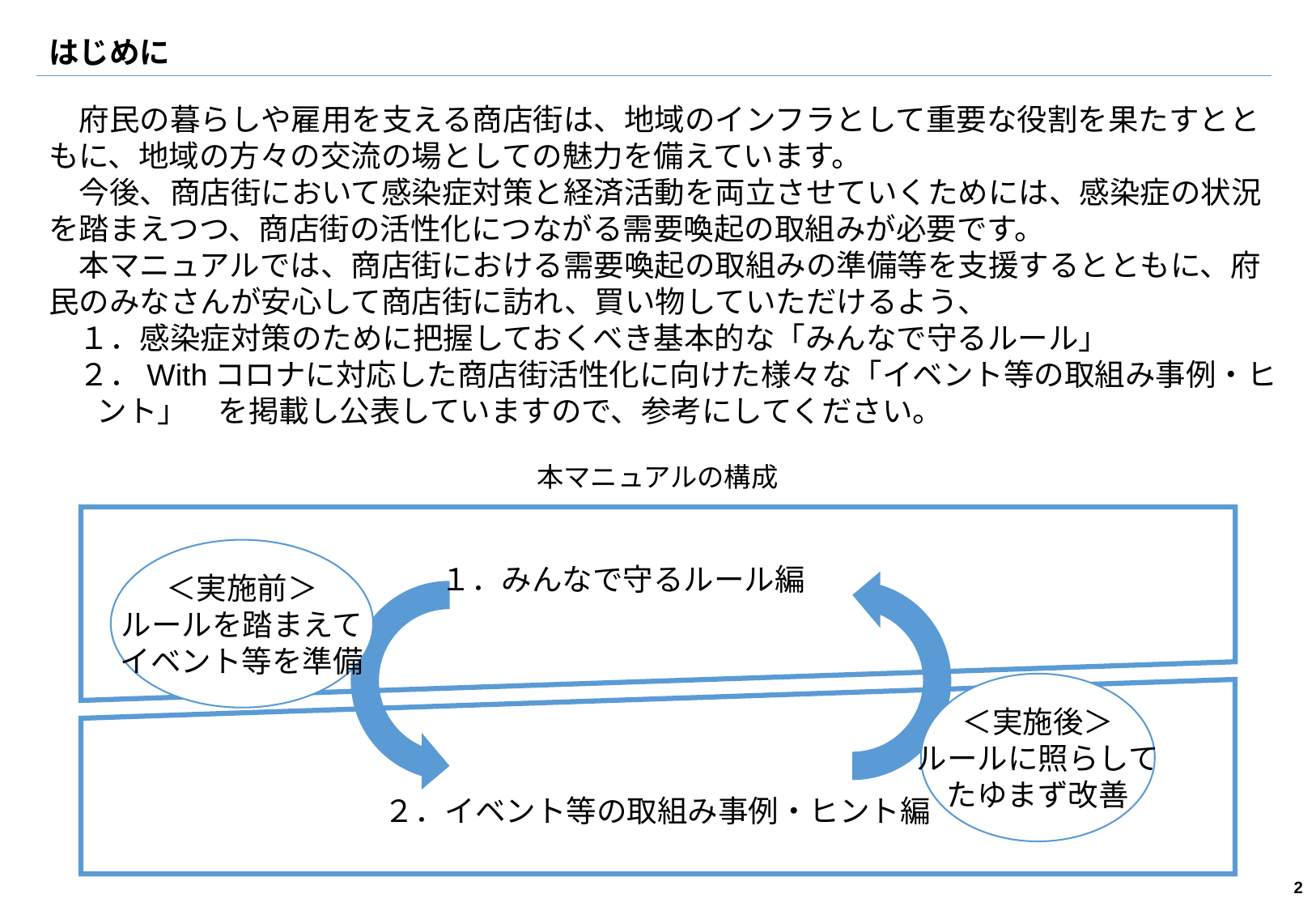

はじめに
　府民の暮らしや雇用を支える商店街は、地域のインフラとして重要な役割を果たすとともに、地域の方々の交流の場としての魅力を備えています。
　今後、商店街において感染症対策と経済活動を両立させていくためには、感染症の状況を踏まえつつ、商店街の活性化につながる需要喚起の取組みが必要です。
　本マニュアルでは、商店街における需要喚起の取組みの準備等を支援するとともに、府民のみなさんが安心して商店街に訪れ、買い物していただけるよう、
　１．感染症対策のために把握しておくべき基本的な「みんなで守るルール」
　２．Withコロナに対応した商店街活性化に向けた様々な「イベント等の取組み事例・ヒント」　を掲載し公表していますので、参考にしてください。
本マニュアルの構成

＜実施前＞
ルールを踏まえて
イベント等を準備
１．みんなで守るルール編

＜実施後＞
ルールに照らして
たゆまず改善

２．イベント等の取組み事例・ヒント編
2